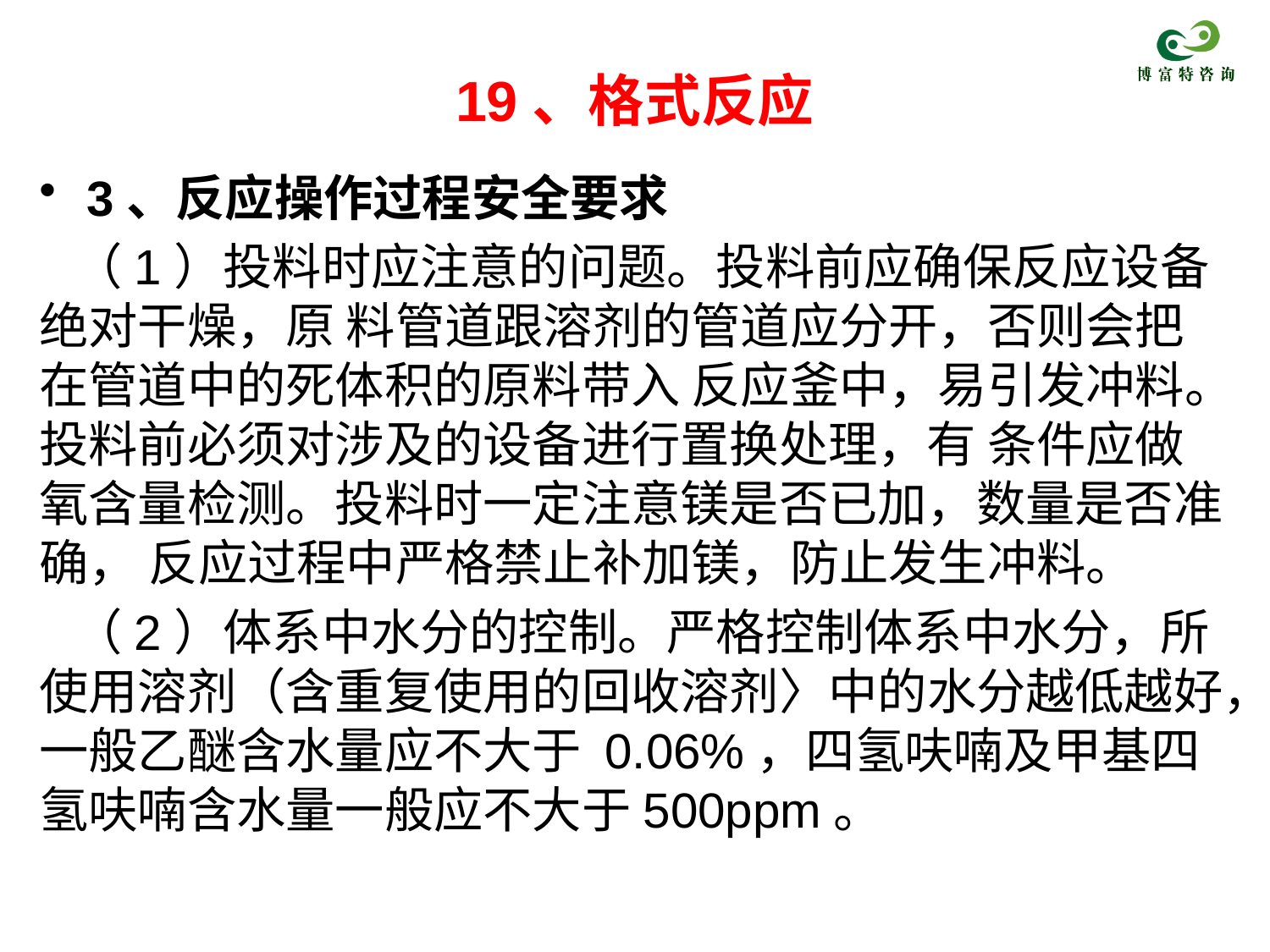

# 19、格式反应
3、反应操作过程安全要求
  （1）投料时应注意的问题。投料前应确保反应设备绝对干燥，原 料管道跟溶剂的管道应分开，否则会把在管道中的死体积的原料带入 反应釜中，易引发冲料。投料前必须对涉及的设备进行置换处理，有 条件应做氧含量检测。投料时一定注意镁是否已加，数量是否准确， 反应过程中严格禁止补加镁，防止发生冲料。
  （2）体系中水分的控制。严格控制体系中水分，所使用溶剂（含重复使用的回收溶剂〉中的水分越低越好，一般乙醚含水量应不大于 0.06%，四氢呋喃及甲基四氢呋喃含水量一般应不大于500ppm。